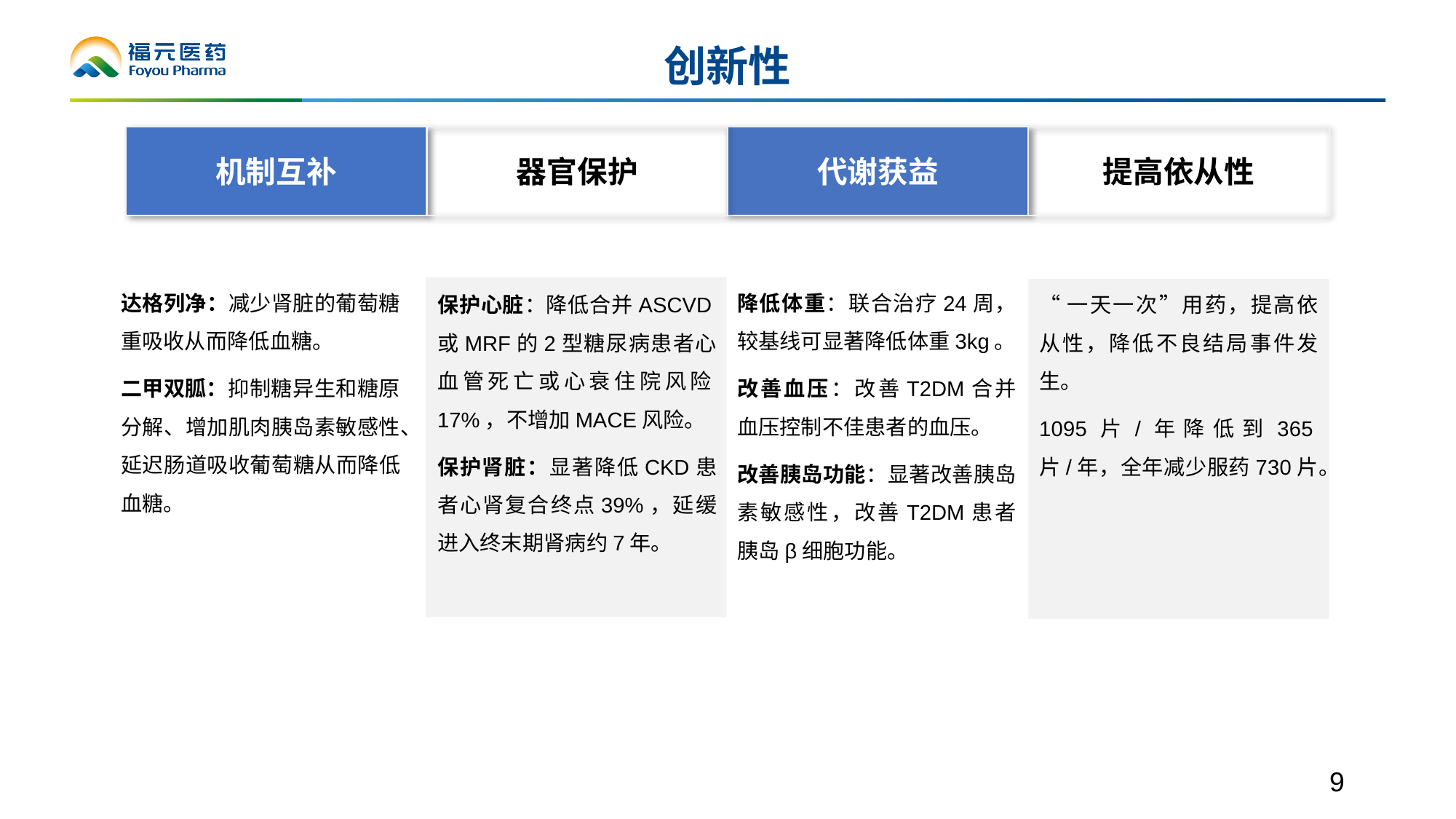

创新性

机制互补
器官保护
代谢获益
提高依从性
达格列净：减少肾脏的葡萄糖重吸收从而降低血糖。
二甲双胍：抑制糖异生和糖原分解、增加肌肉胰岛素敏感性、延迟肠道吸收葡萄糖从而降低血糖。

降低体重：联合治疗24周，较基线可显著降低体重3kg。
改善血压：改善T2DM合并血压控制不佳患者的血压。
改善胰岛功能：显著改善胰岛素敏感性，改善T2DM患者胰岛β细胞功能。
保护心脏：降低合并ASCVD或MRF的2型糖尿病患者心血管死亡或心衰住院风险17%，不增加MACE风险。
保护肾脏：显著降低CKD患者心肾复合终点39%，延缓进入终末期肾病约7年。

“一天一次”用药，提高依从性，降低不良结局事件发生。
1095片/年降低到365片/年，全年减少服药730片。
9